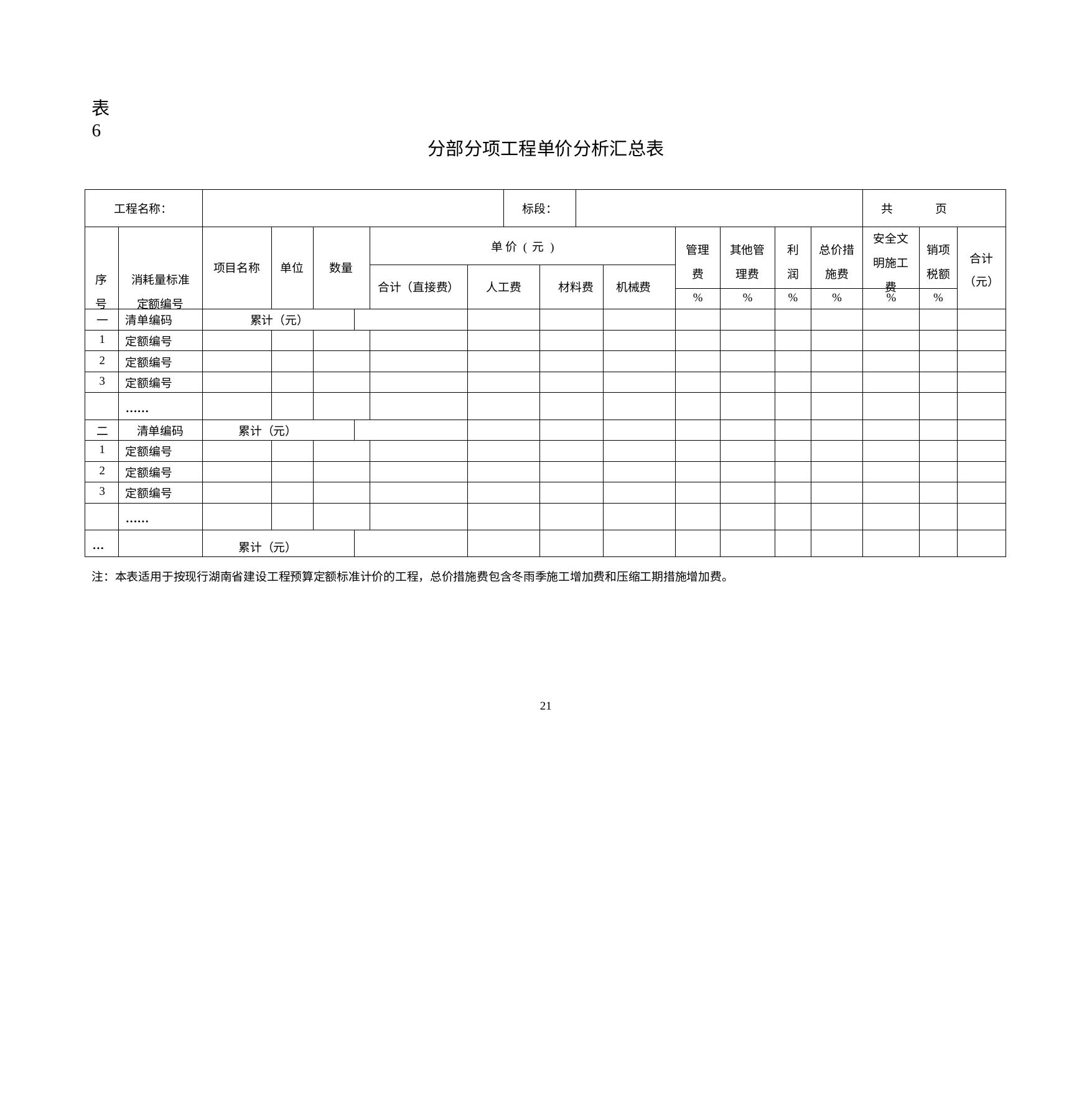

表 6
分部分项工程单价分析汇总表
| 工程名称： |  |  |  |  |  |  |  | 标段： |  |  |  |  |  |  |  | 共 页 |  |  |
| --- | --- | --- | --- | --- | --- | --- | --- | --- | --- | --- | --- | --- | --- | --- | --- | --- | --- | --- |
| 序 号 | 消耗量标准 定额编号 | 项目名称 | 单位 | 数量 |  | 单 价 ( 元 ) |  |  |  |  |  | 管理 费 | 其他管 理费 | 利 润 | 总价措 施费 | 安全文 明施工 费 | 销项 税额 | 合计 （元） |
|  |  |  |  |  |  | 合计（直接费） | 人工费 |  | 材料费 |  | 机械费 |  |  |  |  |  |  |  |
|  |  |  |  |  |  |  |  |  |  |  |  | % | % | % | % | % | % |  |
| 一 | 清单编码 | 累计（元） |  |  |  |  |  |  |  |  |  |  |  |  |  |  |  |  |
| 1 | 定额编号 |  |  |  |  |  |  |  |  |  |  |  |  |  |  |  |  |  |
| 2 | 定额编号 |  |  |  |  |  |  |  |  |  |  |  |  |  |  |  |  |  |
| 3 | 定额编号 |  |  |  |  |  |  |  |  |  |  |  |  |  |  |  |  |  |
|  | …… |  |  |  |  |  |  |  |  |  |  |  |  |  |  |  |  |  |
| 二 | 清单编码 | 累计（元） |  |  |  |  |  |  |  |  |  |  |  |  |  |  |  |  |
| 1 | 定额编号 |  |  |  |  |  |  |  |  |  |  |  |  |  |  |  |  |  |
| 2 | 定额编号 |  |  |  |  |  |  |  |  |  |  |  |  |  |  |  |  |  |
| 3 | 定额编号 |  |  |  |  |  |  |  |  |  |  |  |  |  |  |  |  |  |
|  | …… |  |  |  |  |  |  |  |  |  |  |  |  |  |  |  |  |  |
| … |  | 累计（元） |  |  |  |  |  |  |  |  |  |  |  |  |  |  |  |  |
注：本表适用于按现行湖南省建设工程预算定额标准计价的工程，总价措施费包含冬雨季施工增加费和压缩工期措施增加费。
21